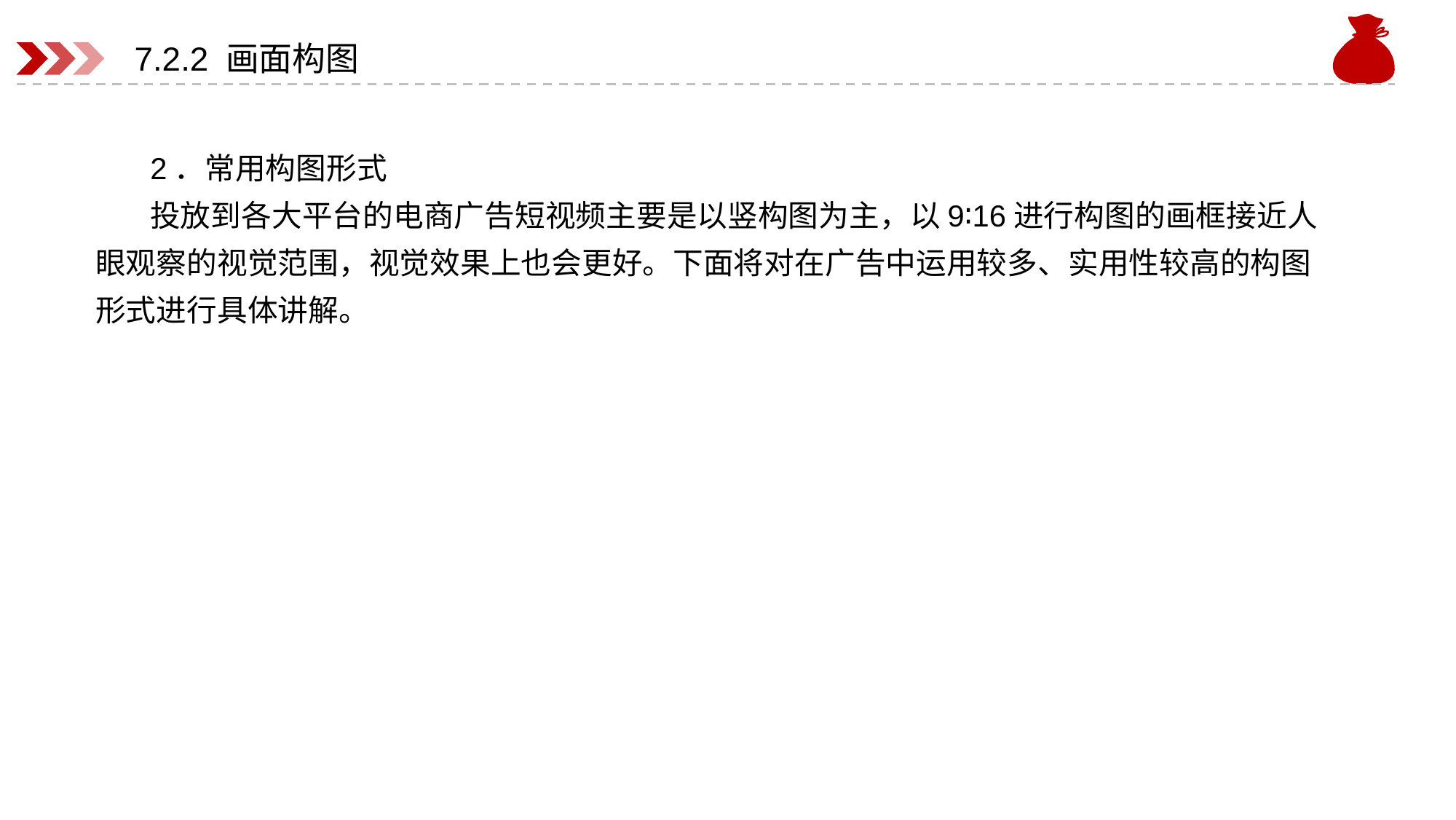

# 7.2.2 画面构图
9
2．常用构图形式
投放到各大平台的电商广告短视频主要是以竖构图为主，以9∶16进行构图的画框接近人眼观察的视觉范围，视觉效果上也会更好。下面将对在广告中运用较多、实用性较高的构图形式进行具体讲解。